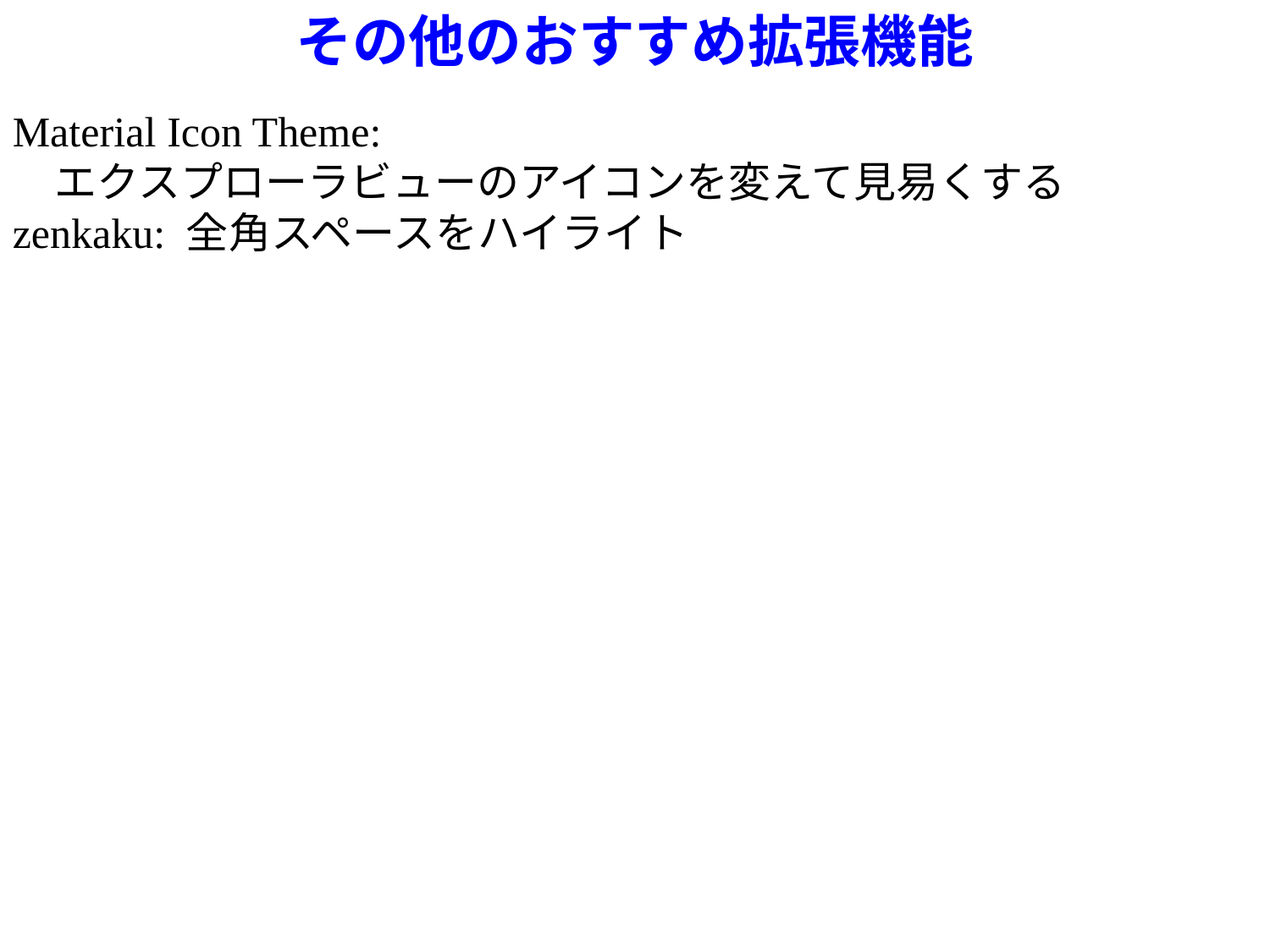

その他のおすすめ拡張機能
Material Icon Theme:
　エクスプローラビューのアイコンを変えて見易くする
zenkaku: 全角スペースをハイライト